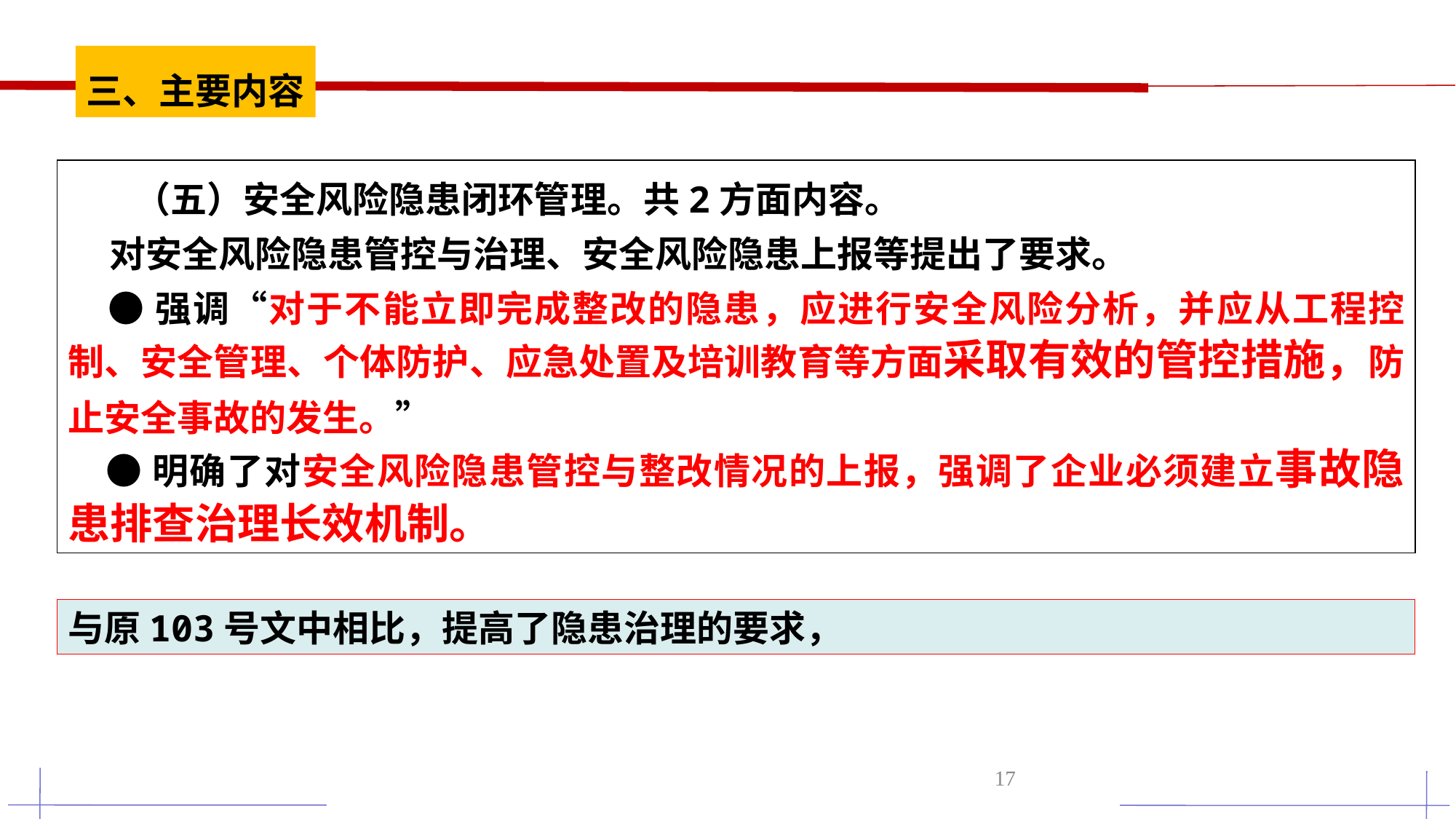

三、主要内容
       （五）安全风险隐患闭环管理。共2方面内容。
    对安全风险隐患管控与治理、安全风险隐患上报等提出了要求。
    ●强调“对于不能立即完成整改的隐患，应进行安全风险分析，并应从工程控制、安全管理、个体防护、应急处置及培训教育等方面采取有效的管控措施，防止安全事故的发生。”
    ●明确了对安全风险隐患管控与整改情况的上报，强调了企业必须建立事故隐患排查治理长效机制。
与原103号文中相比，提高了隐患治理的要求，
17